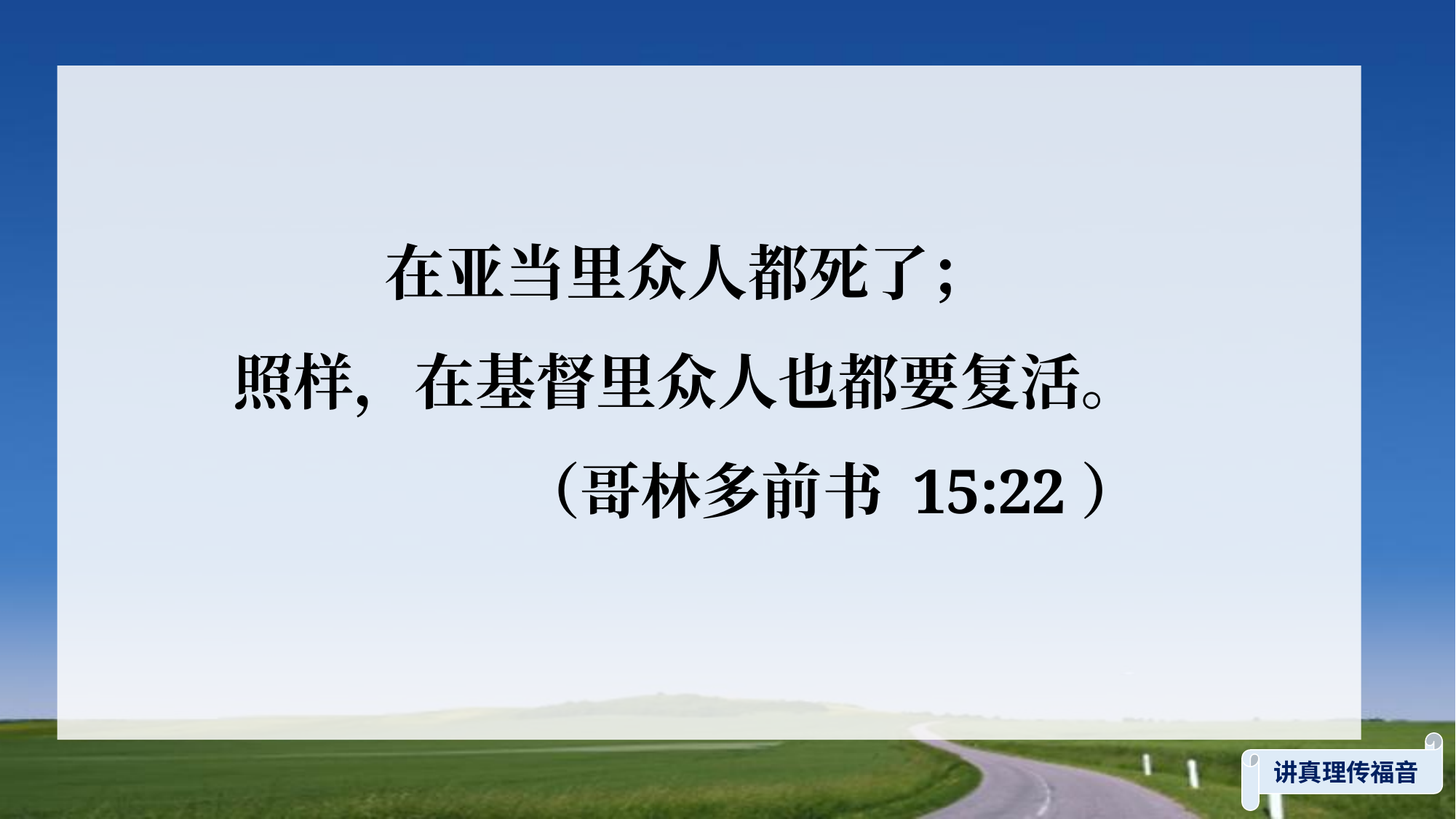

在亚当里众人都死了；
照样，在基督里众人也都要复活。
                  （哥林多前书 15:22）
讲真理传福音